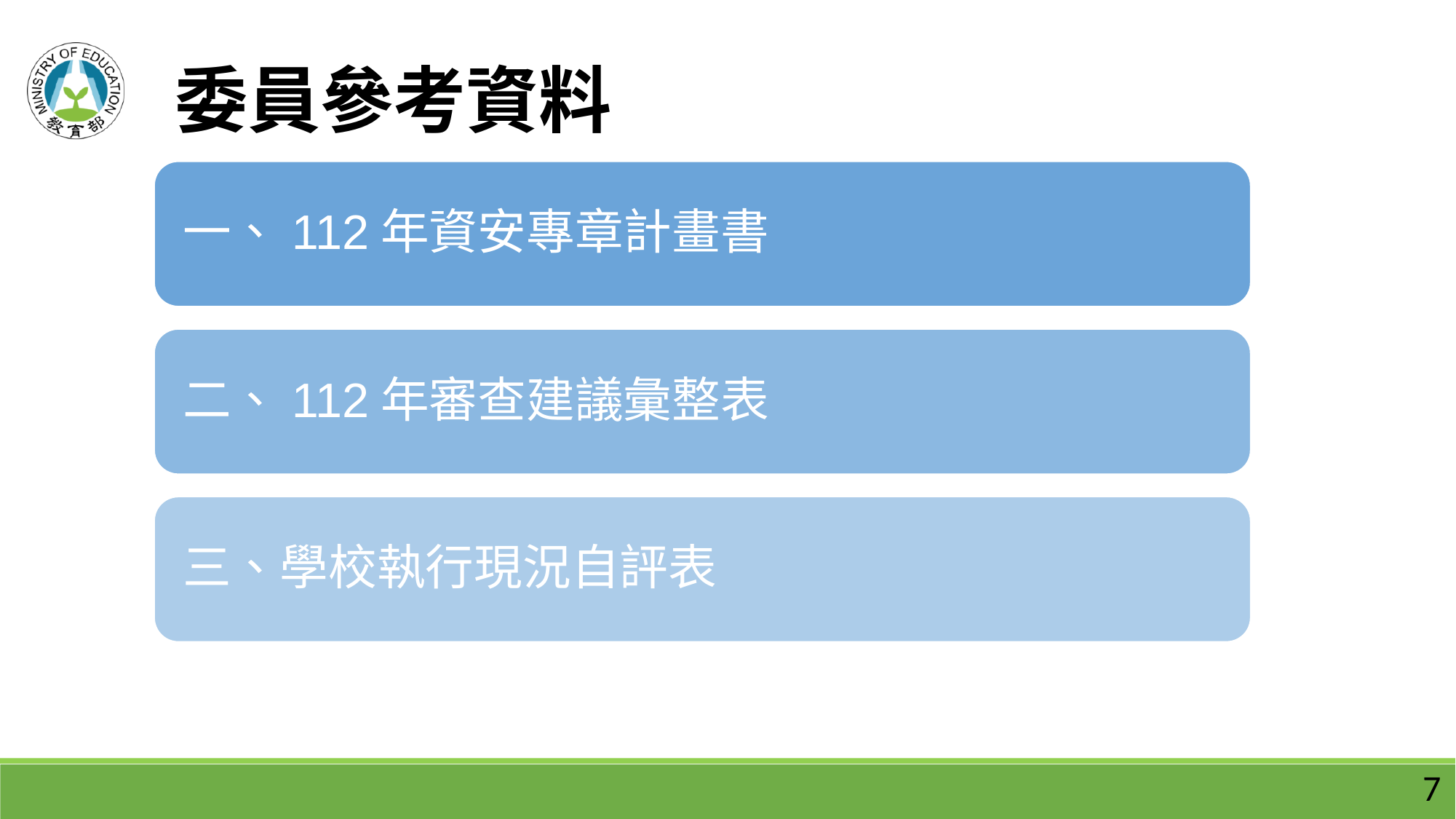

委員參考資料
一、112年資安專章計畫書
二、112年審查建議彙整表
三、學校執行現況自評表
7